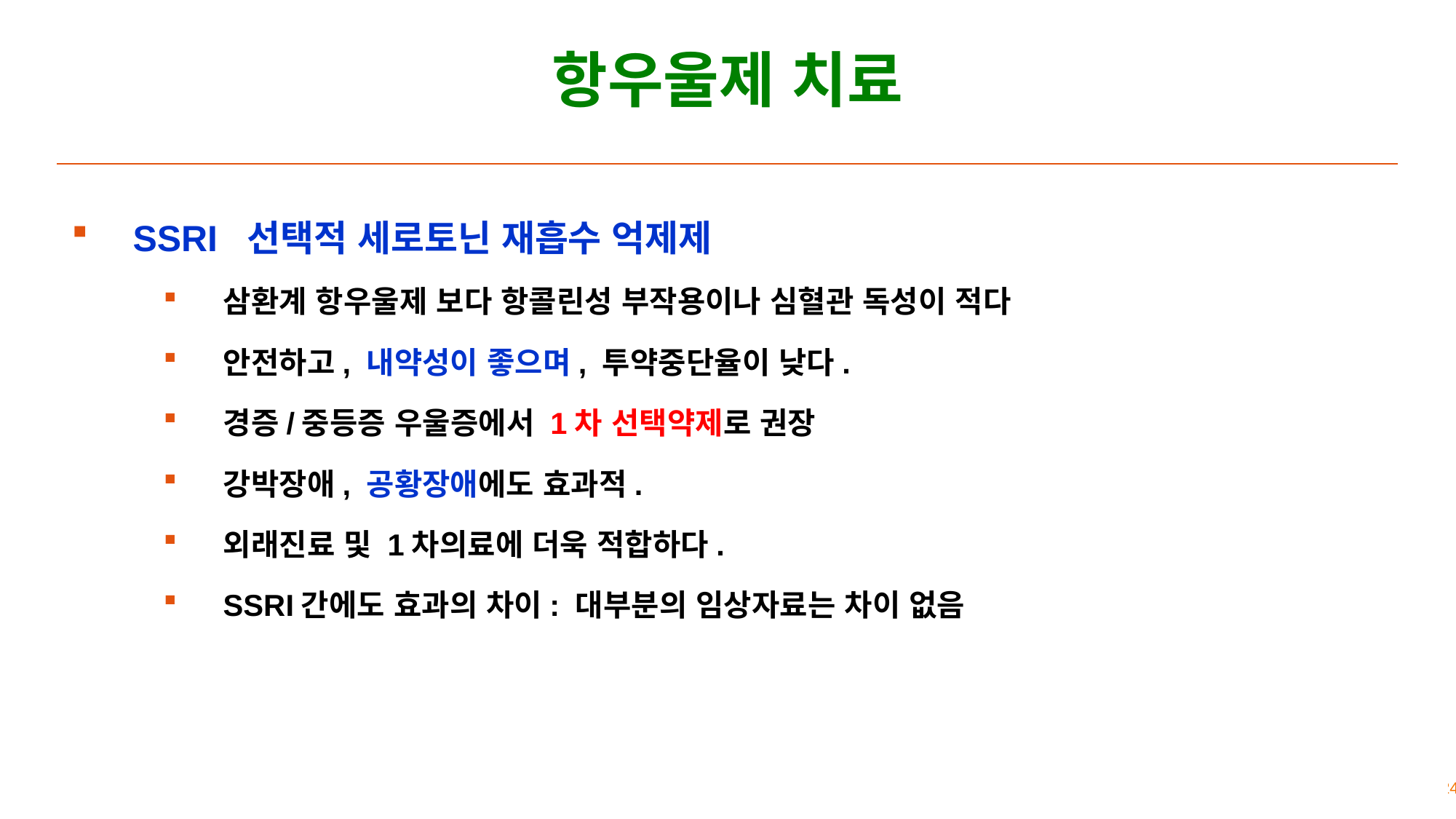

# 항우울제 치료
SSRI  선택적 세로토닌 재흡수 억제제
삼환계 항우울제 보다 항콜린성 부작용이나 심혈관 독성이 적다
안전하고, 내약성이 좋으며, 투약중단율이 낮다.
경증/중등증 우울증에서 1차 선택약제로 권장
강박장애, 공황장애에도 효과적.
외래진료 및 1차의료에 더욱 적합하다.
SSRI간에도 효과의 차이: 대부분의 임상자료는 차이 없음